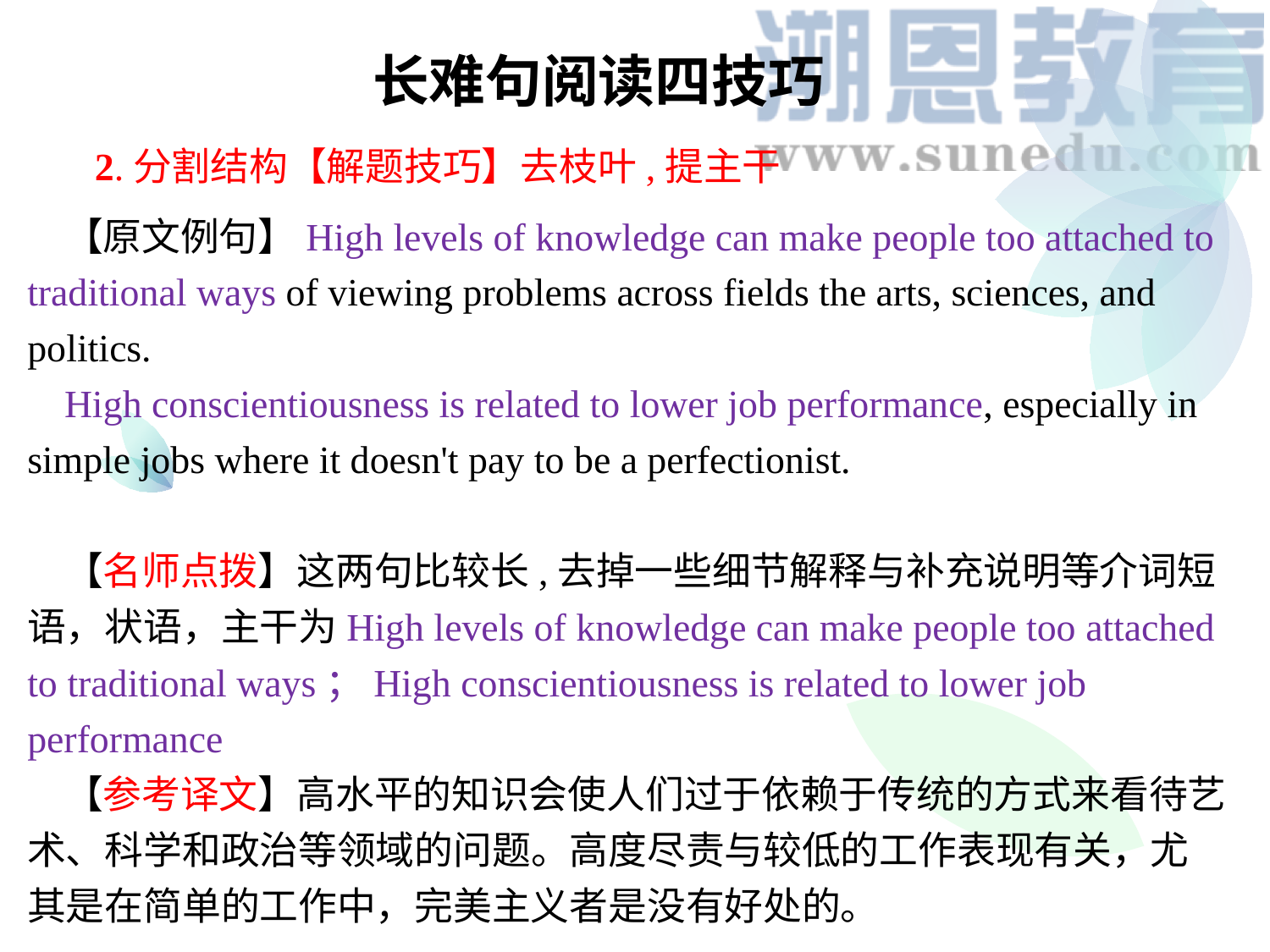

长难句阅读四技巧

2.分割结构【解题技巧】去枝叶,提主干

【原文例句】High levels of knowledge can make people too attached to traditional ways of viewing problems across fields the arts, sciences, and politics.
High conscientiousness is related to lower job performance, especially in simple jobs where it doesn't pay to be a perfectionist.

【名师点拨】这两句比较长,去掉一些细节解释与补充说明等介词短语，状语，主干为High levels of knowledge can make people too attached to traditional ways；High conscientiousness is related to lower job performance
【参考译文】高水平的知识会使人们过于依赖于传统的方式来看待艺术、科学和政治等领域的问题。高度尽责与较低的工作表现有关，尤其是在简单的工作中，完美主义者是没有好处的。